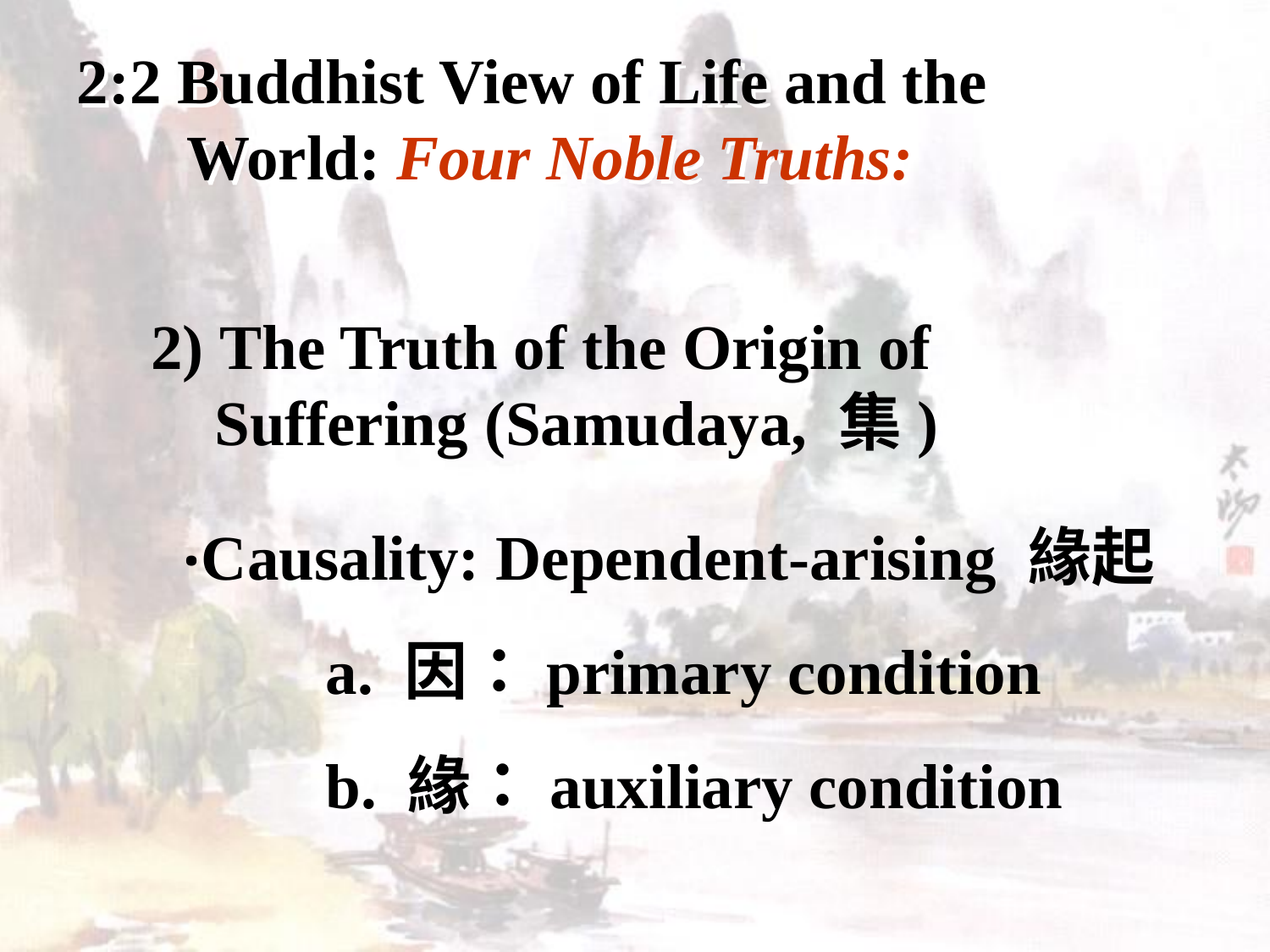

# 2:2 Buddhist View of Life and the World: Four Noble Truths:

    2) The Truth of the Origin of
        Suffering (Samudaya, 集)
      ‧Causality: Dependent-arising 緣起
               a. 因：primary condition
               b. 緣：auxiliary condition